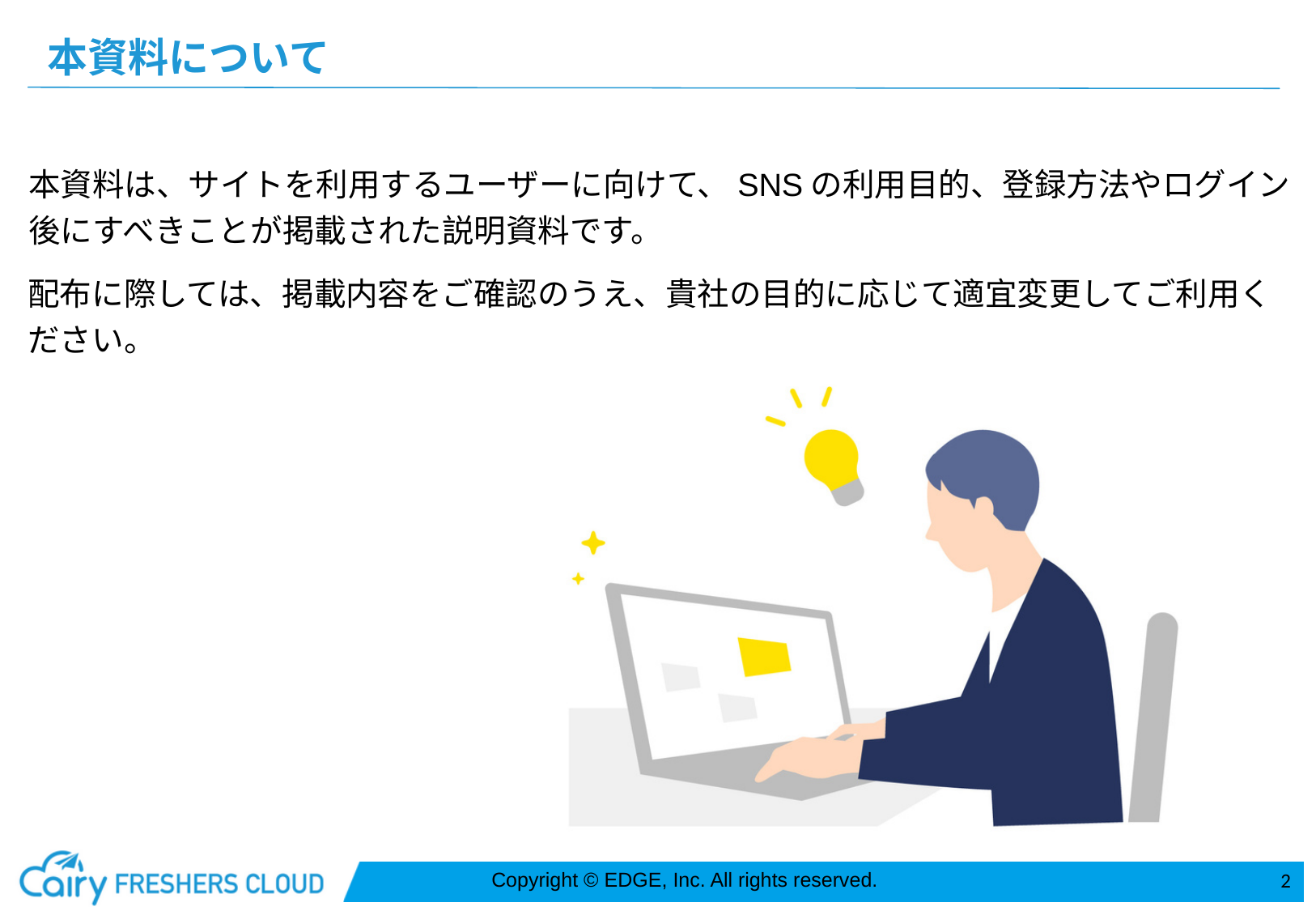

本資料について

本資料は、サイトを利用するユーザーに向けて、SNSの利用目的、登録方法やログイン後にすべきことが掲載された説明資料です。
配布に際しては、掲載内容をご確認のうえ、貴社の目的に応じて適宜変更してご利用ください。

2

Copyright © EDGE, Inc. All rights reserved.